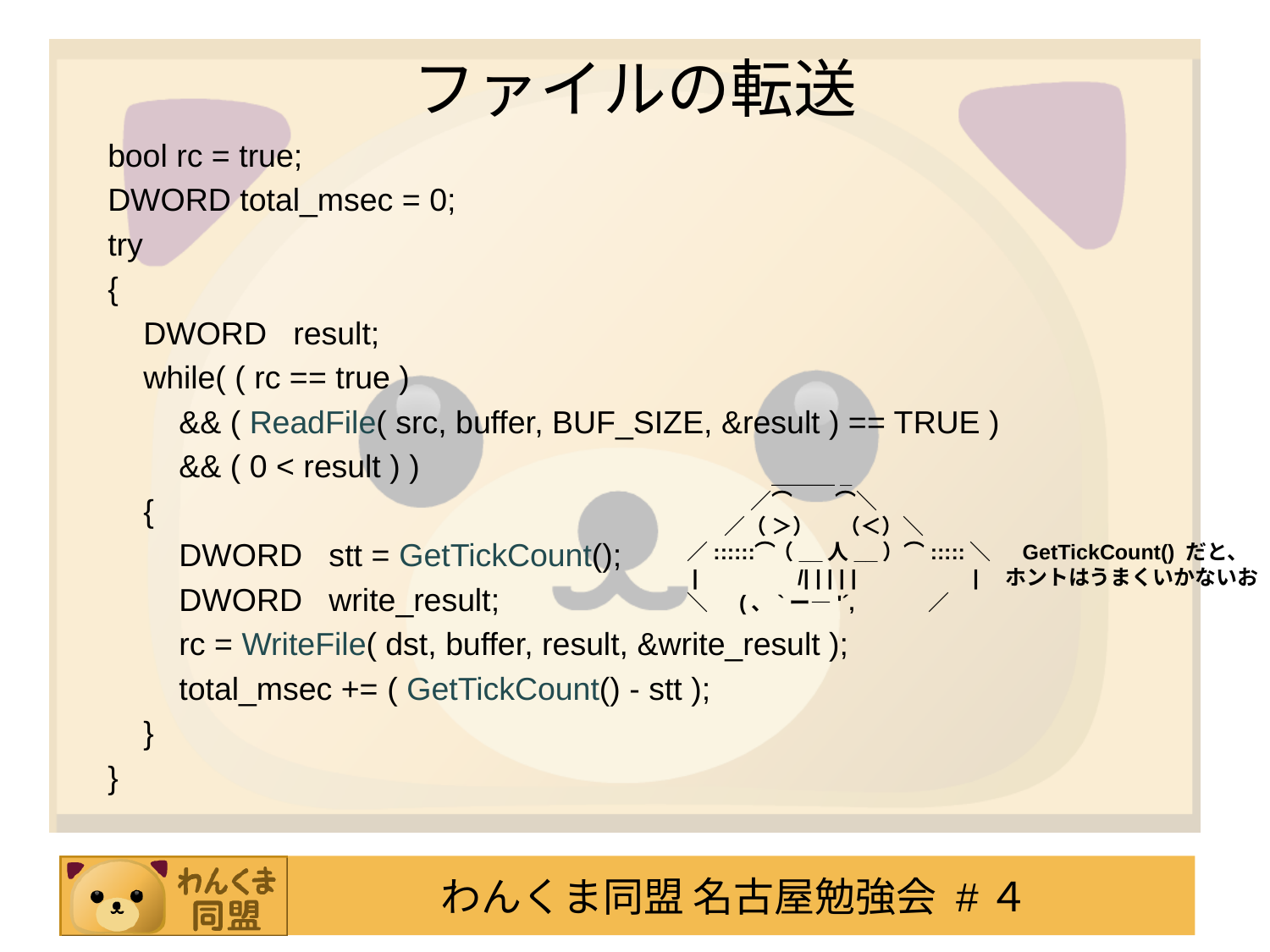

# ファイルの転送
    bool rc = true;
    DWORD total_msec = 0;
    try
    {
        DWORD   result;
        while( ( rc == true )
            && ( ReadFile( src, buffer, BUF_SIZE, &result ) == TRUE )
            && ( 0 < result ) )
        {
            DWORD   stt = GetTickCount();
            DWORD   write_result;
            rc = WriteFile( dst, buffer, result, &write_result );
            total_msec += ( GetTickCount() - stt );
        }
    }
　　　　　 ＿＿＿_
　 　　　／⌒　　⌒＼
　　　／（ ＞） 　（＜）＼
　 ／::::::⌒（__人__）⌒:::::＼ 　GetTickCount() だと、
　 |　　 　　/| | | | |　　　　　|　ホントはうまくいかないお
　 ＼　 (、`ー―'´,　　 　／